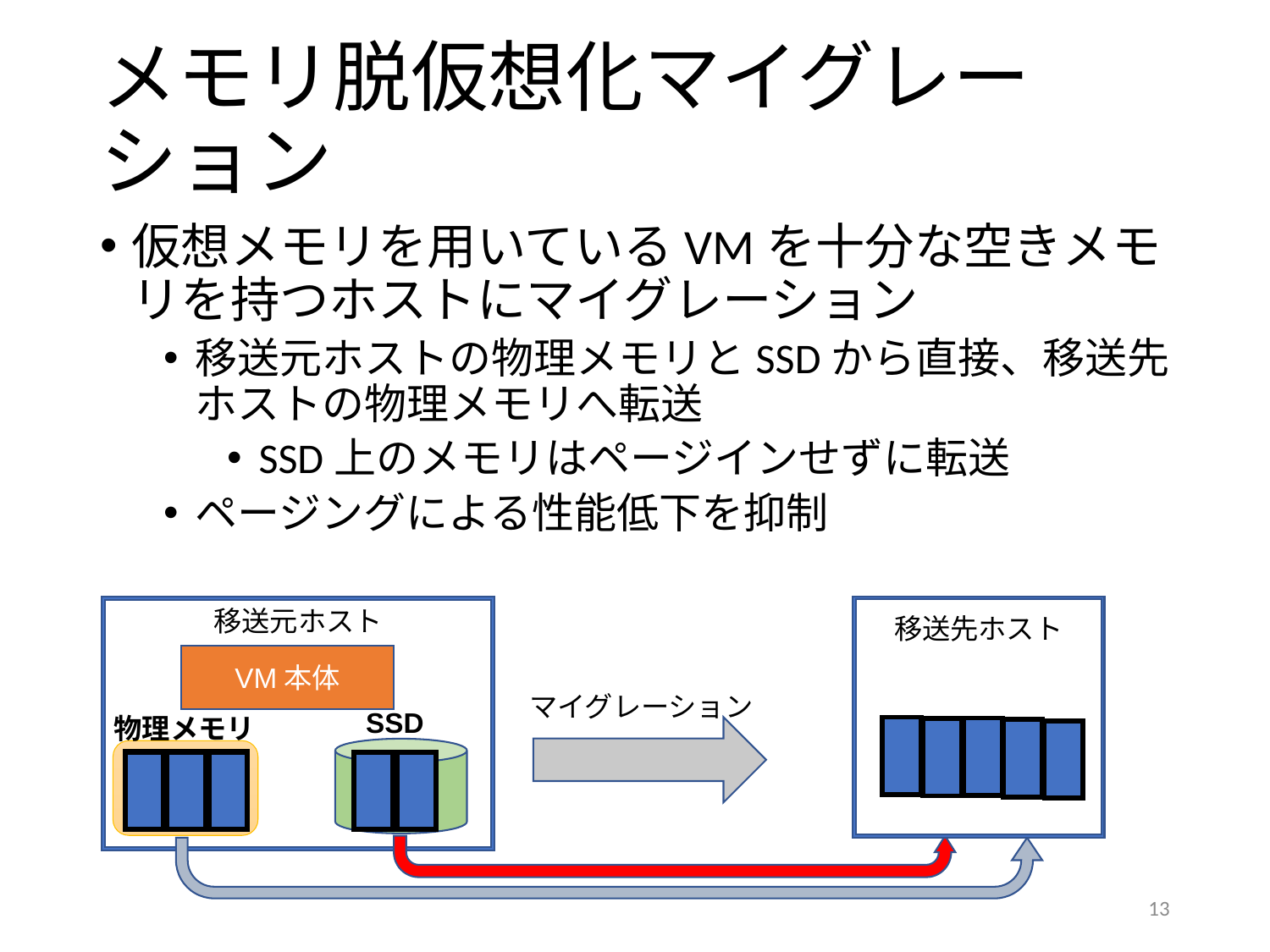

# メモリ脱仮想化マイグレーション
仮想メモリを用いているVMを十分な空きメモリを持つホストにマイグレーション
移送元ホストの物理メモリとSSDから直接、移送先ホストの物理メモリへ転送
SSD上のメモリはページインせずに転送
ページングによる性能低下を抑制

移送元ホスト

移送先ホスト

VM本体
マイグレーション
SSD
物理メモリ

13